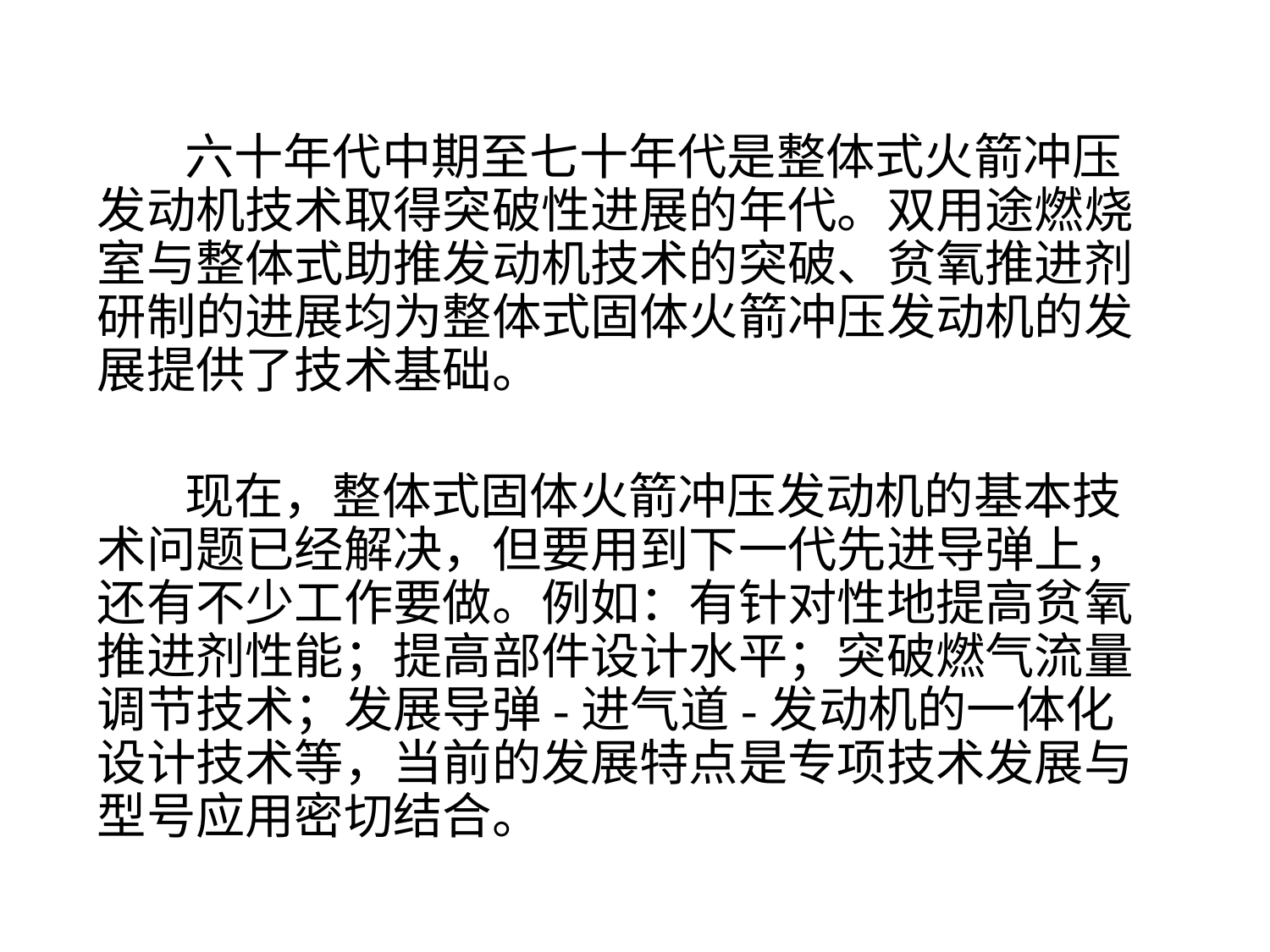

六十年代中期至七十年代是整体式火箭冲压发动机技术取得突破性进展的年代。双用途燃烧室与整体式助推发动机技术的突破、贫氧推进剂研制的进展均为整体式固体火箭冲压发动机的发展提供了技术基础。

现在，整体式固体火箭冲压发动机的基本技术问题已经解决，但要用到下一代先进导弹上，还有不少工作要做。例如：有针对性地提高贫氧推进剂性能；提高部件设计水平；突破燃气流量调节技术；发展导弹-进气道-发动机的一体化设计技术等，当前的发展特点是专项技术发展与型号应用密切结合。